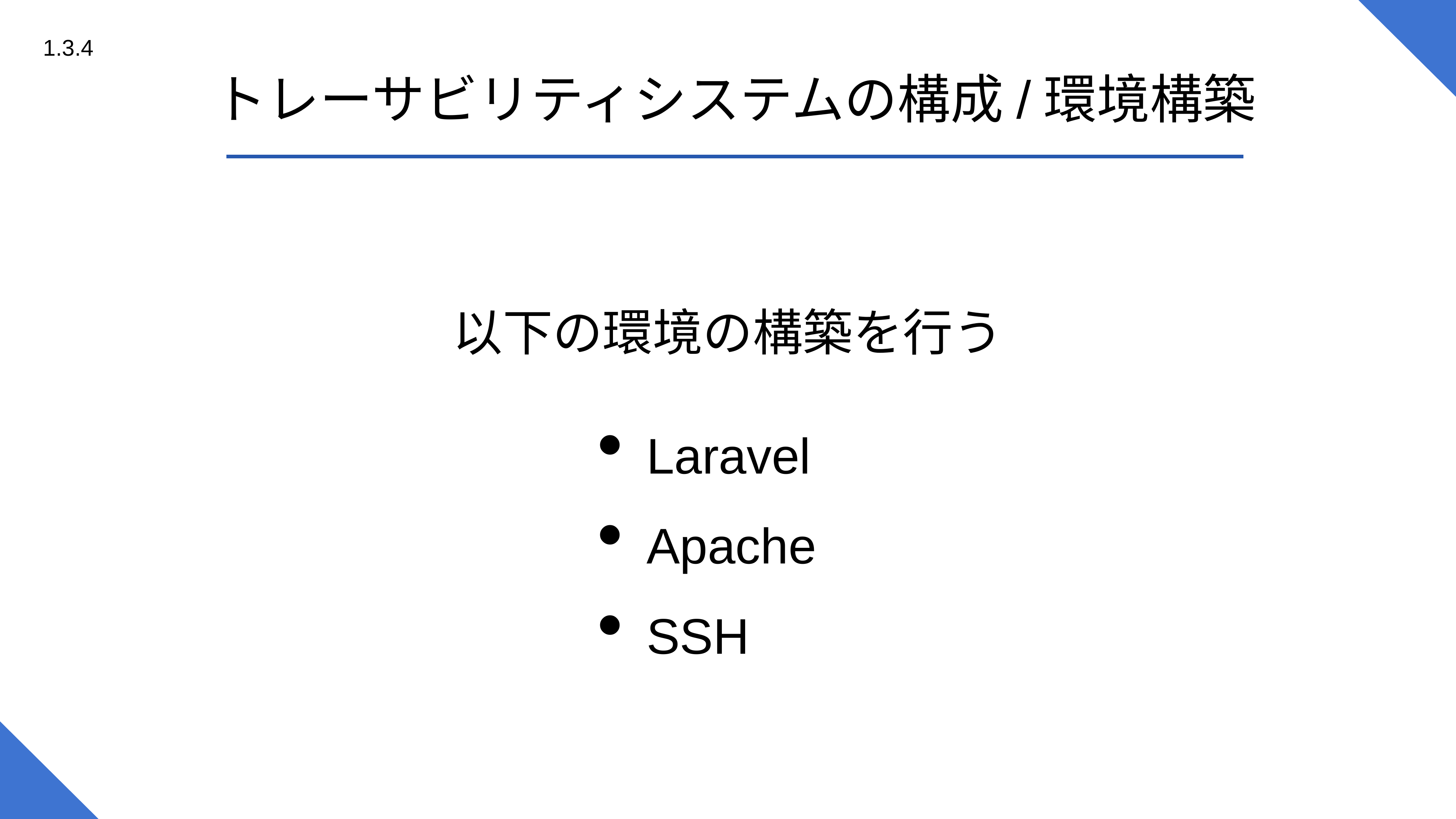

1.3.4
トレーサビリティシステムの構成/環境構築
以下の環境の構築を行う
Laravel
Apache
SSH
24